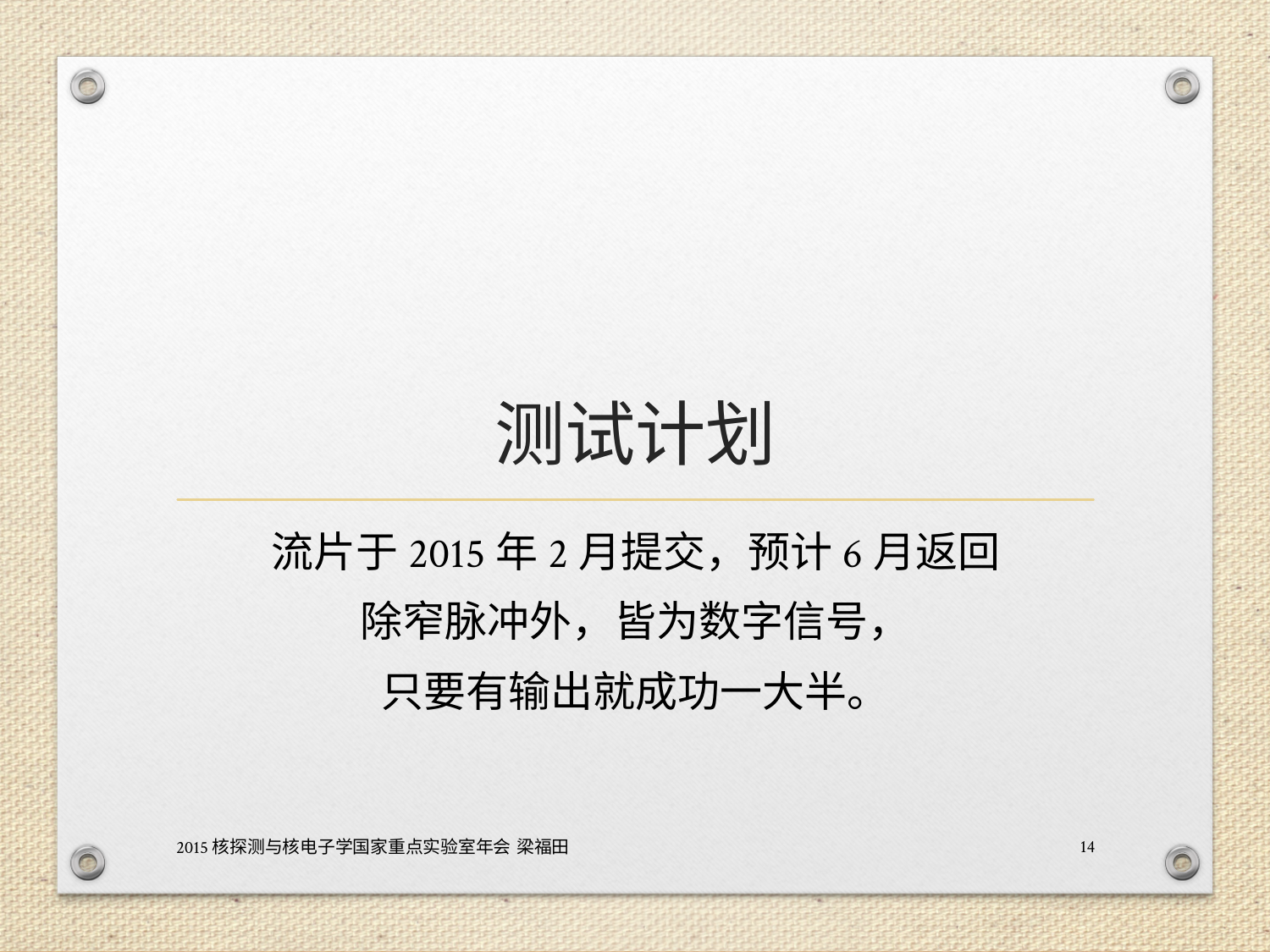

# 测试计划
流片于2015年2月提交，预计6月返回
除窄脉冲外，皆为数字信号，
只要有输出就成功一大半。
2015核探测与核电子学国家重点实验室年会 梁福田
14